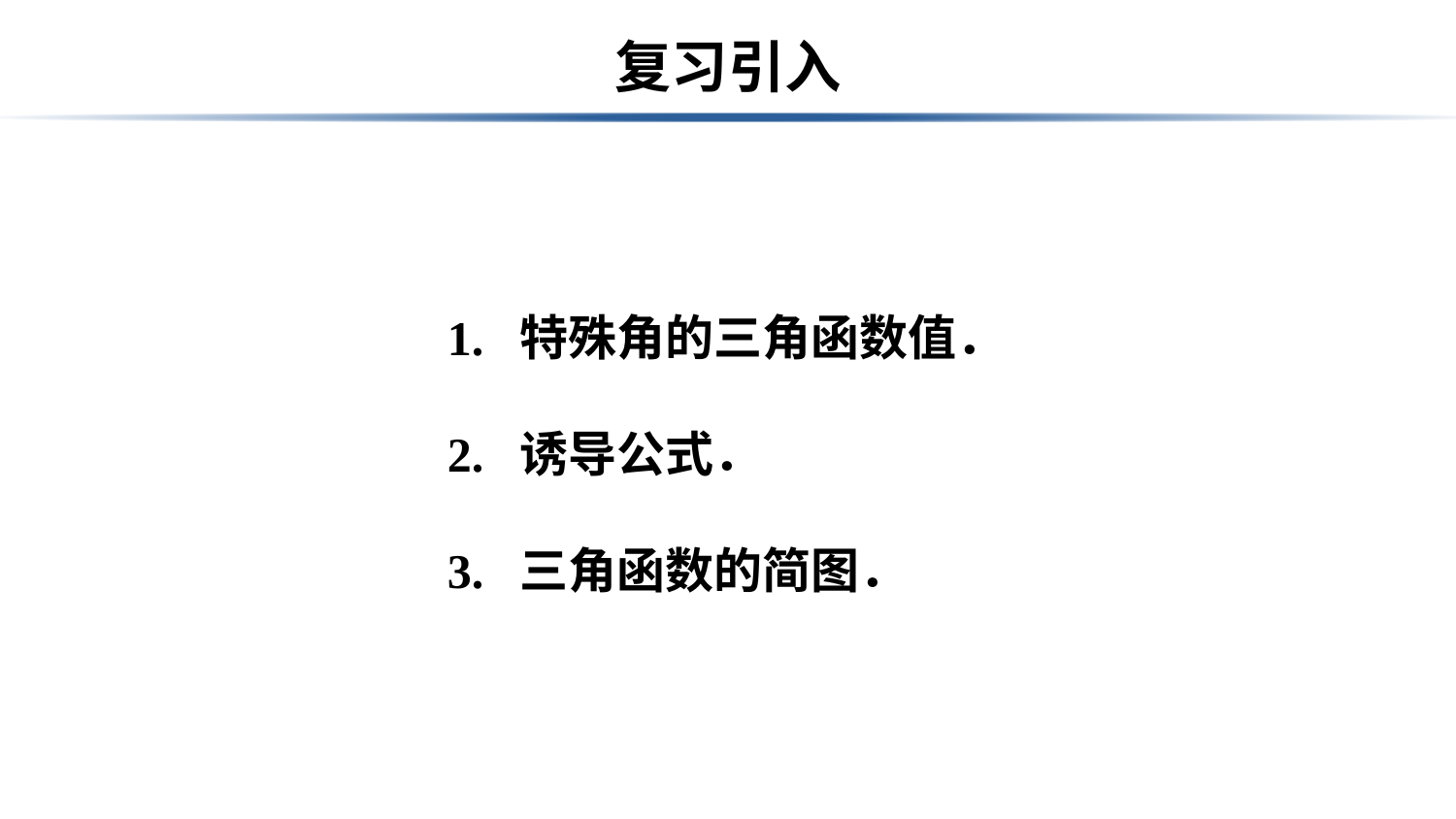

# 复习引入
1.  特殊角的三角函数值．
2.  诱导公式．
3.  三角函数的简图．